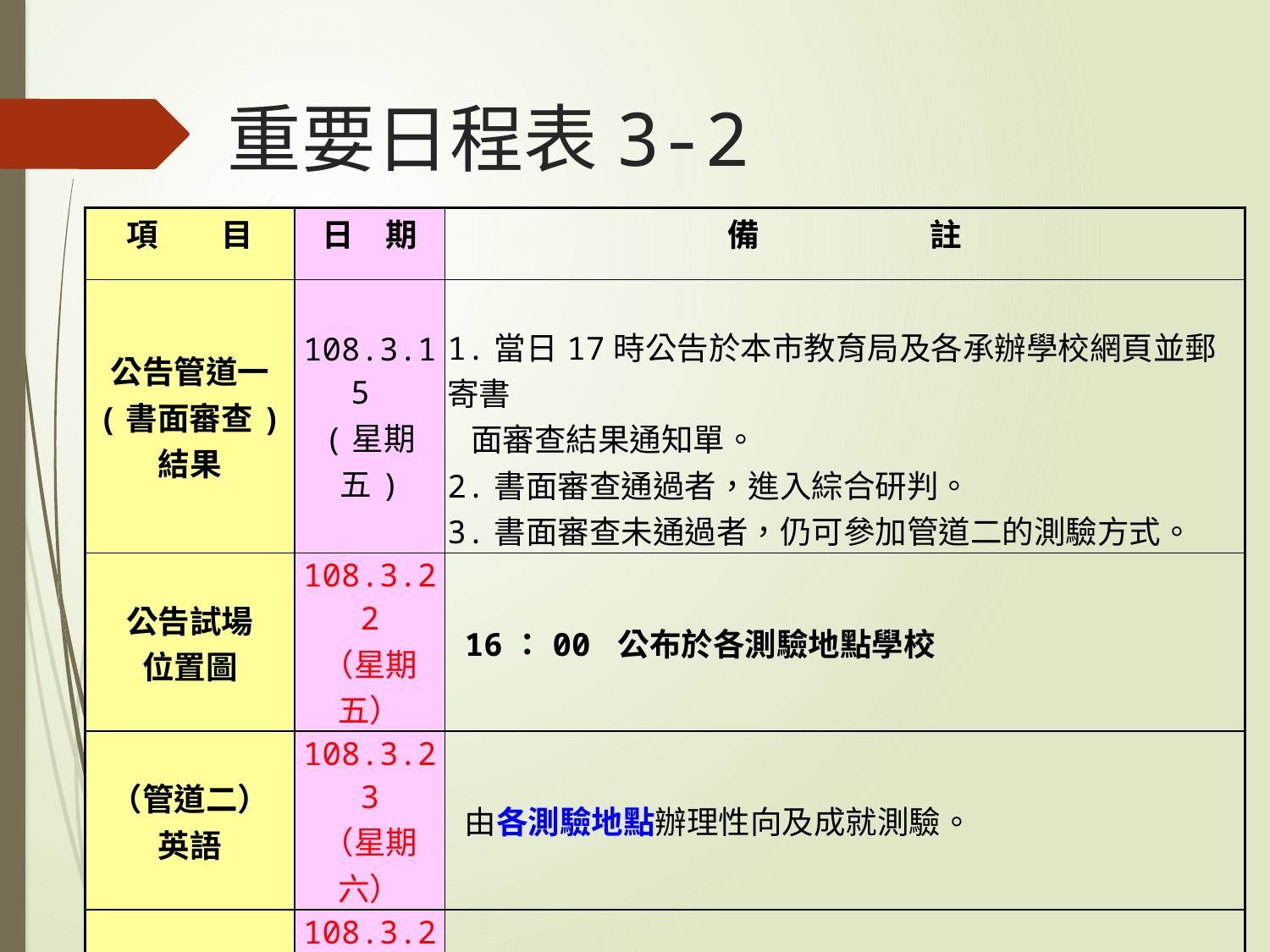

# 重要日程表3-2

| 項　　目 | 日　期 | 備　 　註 |
| --- | --- | --- |
| 公告管道一 (書面審查) 結果 | 108.3.15 (星期五) | 1.當日17時公告於本市教育局及各承辦學校網頁並郵寄書 面審查結果通知單。 2.書面審查通過者，進入綜合研判。 3.書面審查未通過者，仍可參加管道二的測驗方式。 |
| 公告試場 位置圖 | 108.3.22 （星期五） | 16：00 公布於各測驗地點學校 |
| （管道二） 英語 | 108.3.23 （星期六） | 由各測驗地點辦理性向及成就測驗。 |
| （管道二） 數理 | 108.3.24 （星期日） | 由各測驗地點辦理性向及成就測驗。 |